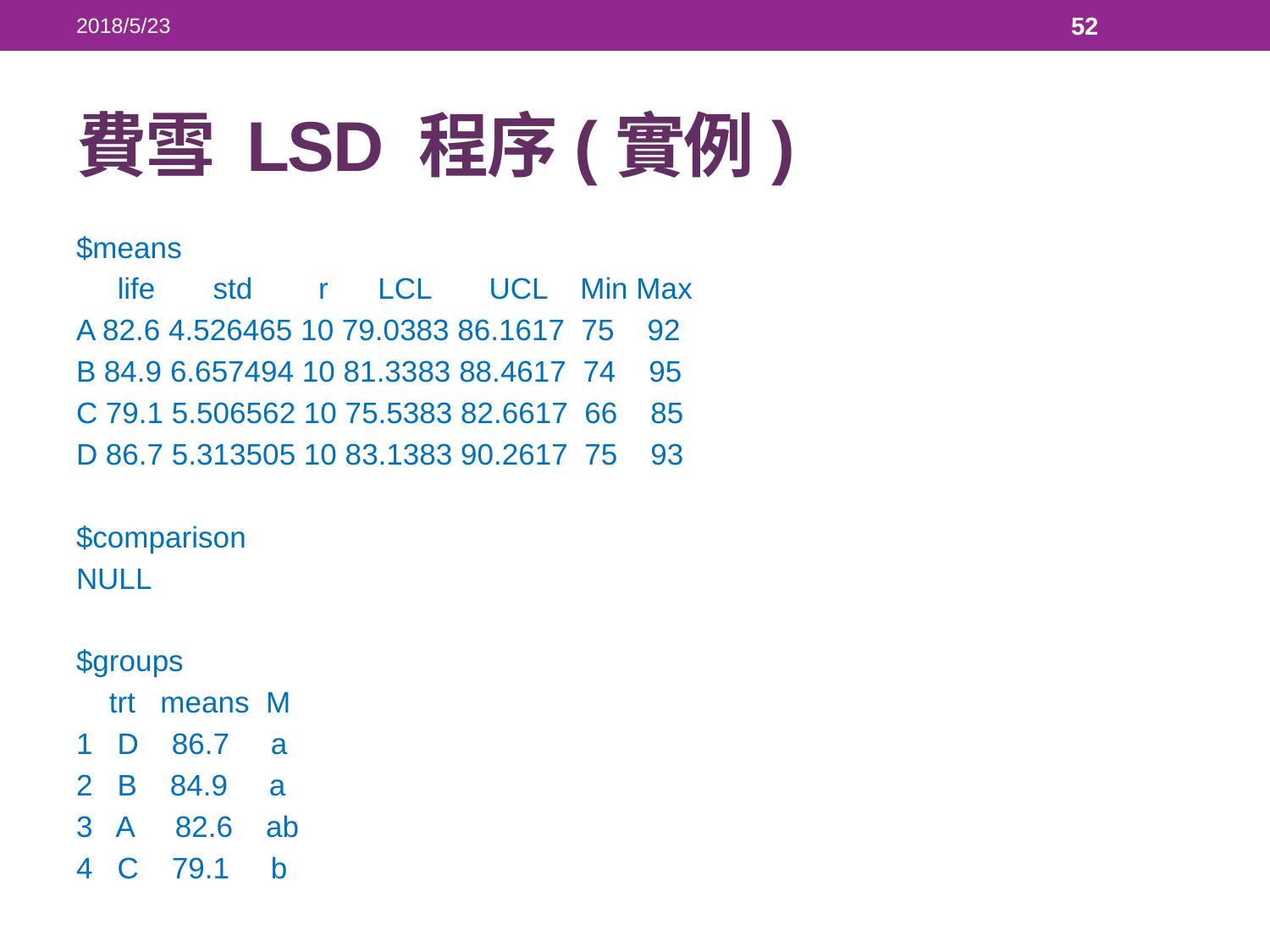

2018/5/23
52
# 費雪 LSD 程序(實例)
$means
     life       std        r      LCL       UCL    Min Max
A 82.6 4.526465 10 79.0383 86.1617  75    92
B 84.9 6.657494 10 81.3383 88.4617  74    95
C 79.1 5.506562 10 75.5383 82.6617  66    85
D 86.7 5.313505 10 83.1383 90.2617  75    93

$comparison
NULL

$groups
    trt   means  M
1   D    86.7     a
2   B    84.9     a
3   A     82.6    ab
4   C    79.1     b